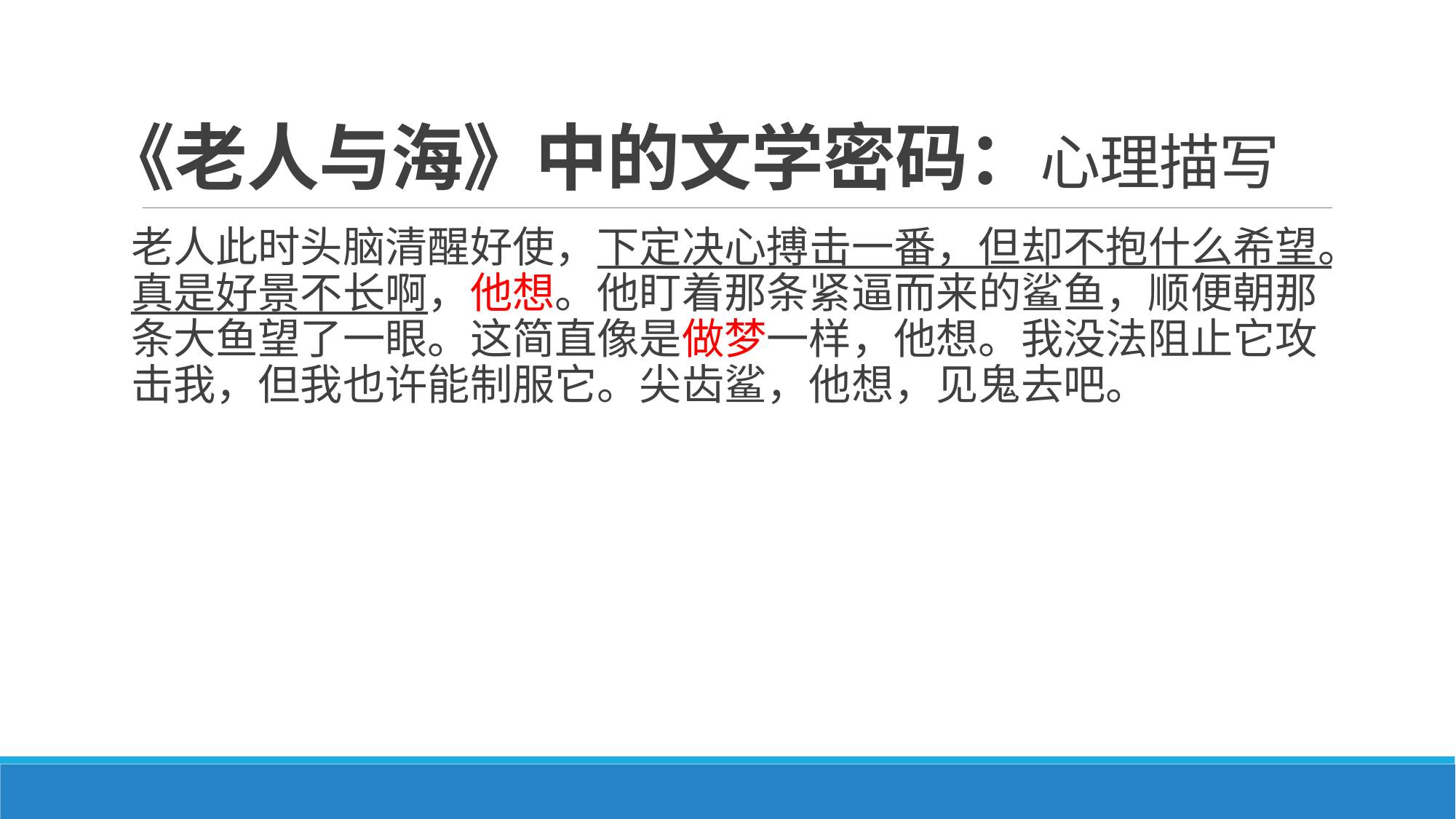

# 《老人与海》中的文学密码：心理描写
老人此时头脑清醒好使，下定决心搏击一番，但却不抱什么希望。真是好景不长啊，他想。他盯着那条紧逼而来的鲨鱼，顺便朝那条大鱼望了一眼。这简直像是做梦一样，他想。我没法阻止它攻击我，但我也许能制服它。尖齿鲨，他想，见鬼去吧。